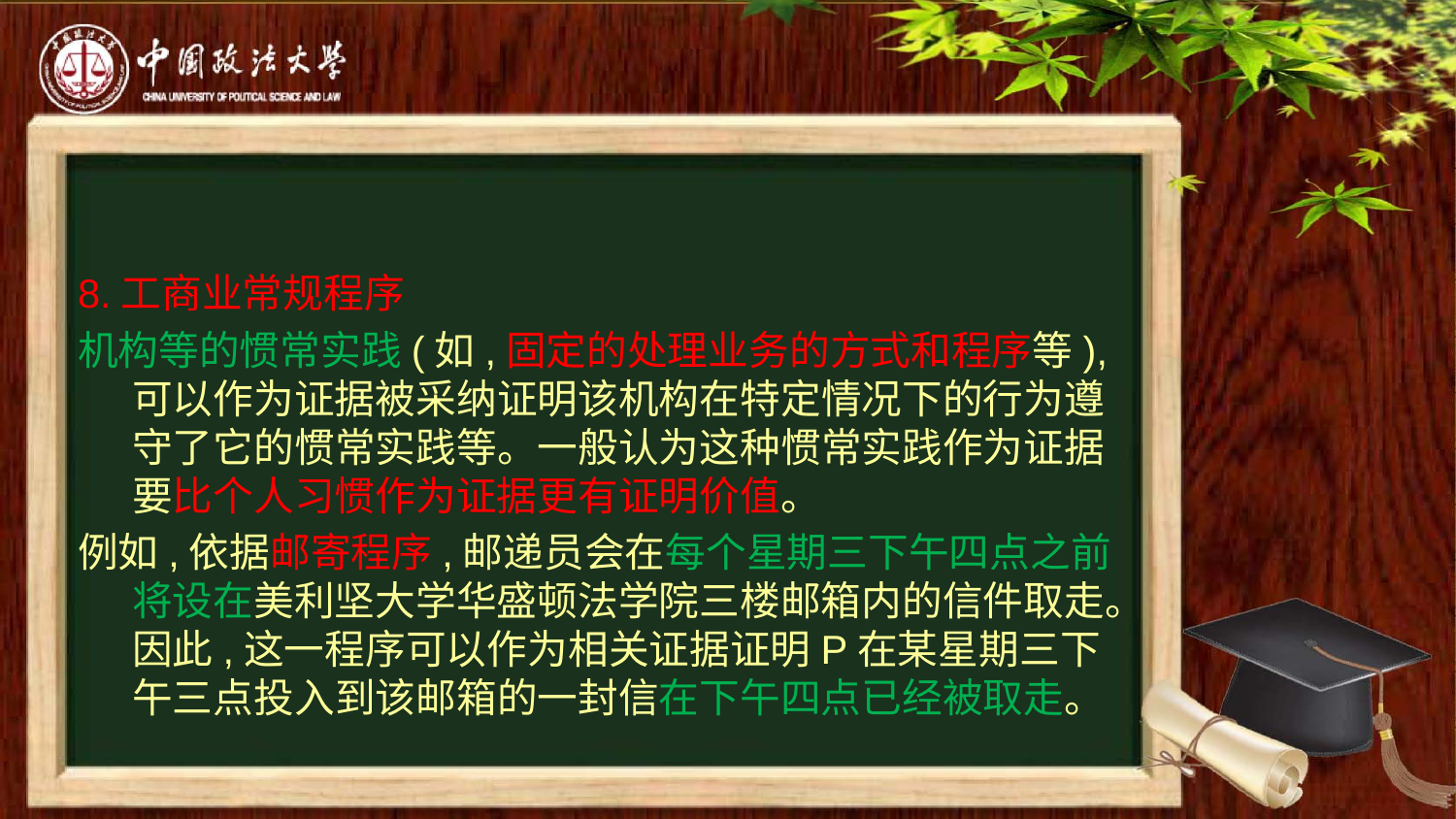

#
8.工商业常规程序
机构等的惯常实践(如,固定的处理业务的方式和程序等),可以作为证据被采纳证明该机构在特定情况下的行为遵守了它的惯常实践等。一般认为这种惯常实践作为证据要比个人习惯作为证据更有证明价值。
例如,依据邮寄程序,邮递员会在每个星期三下午四点之前将设在美利坚大学华盛顿法学院三楼邮箱内的信件取走。因此,这一程序可以作为相关证据证明P在某星期三下午三点投入到该邮箱的一封信在下午四点已经被取走。